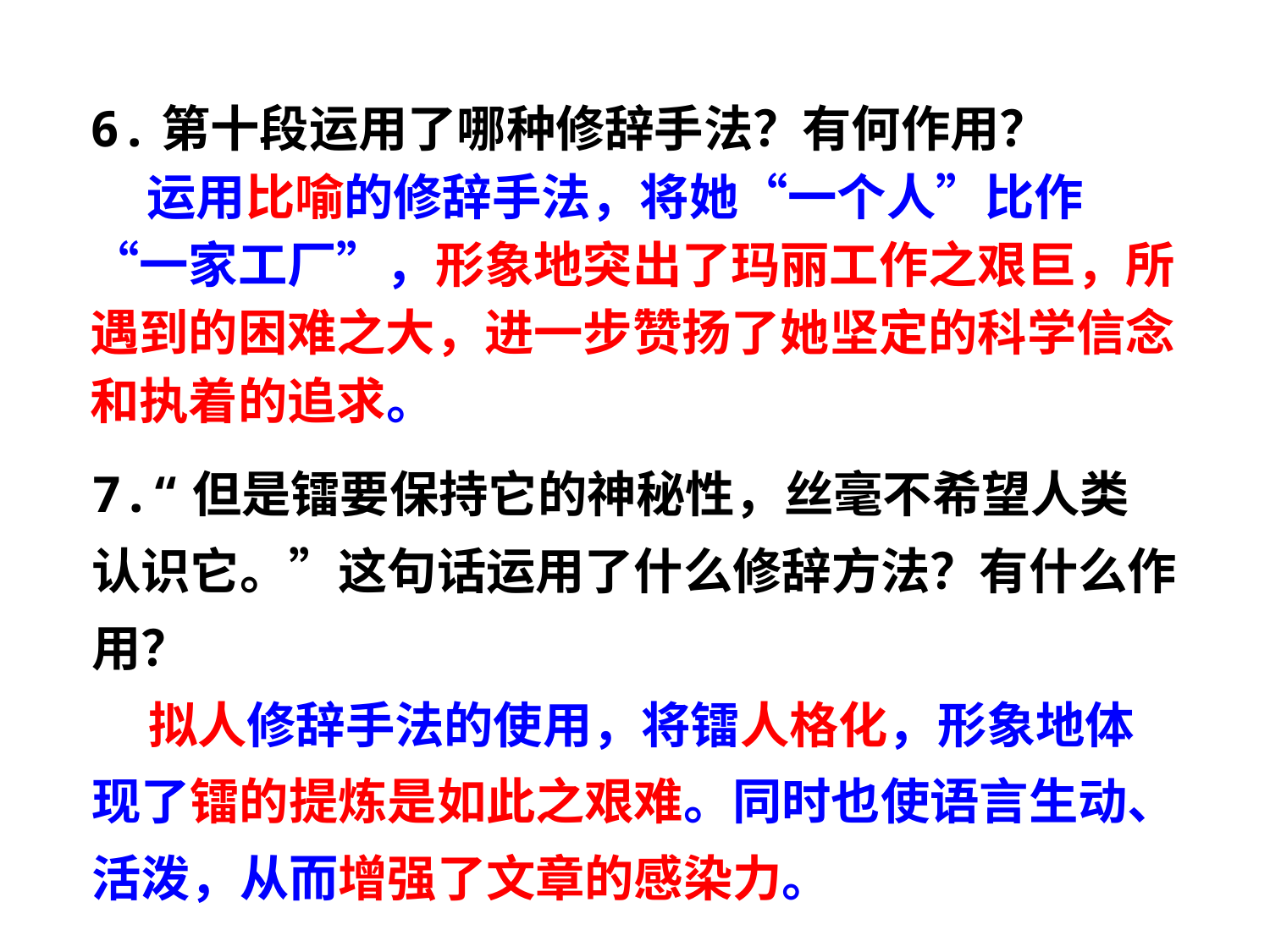

6.第十段运用了哪种修辞手法？有何作用？
    运用比喻的修辞手法，将她“一个人”比作“一家工厂”，形象地突出了玛丽工作之艰巨，所遇到的困难之大，进一步赞扬了她坚定的科学信念和执着的追求。
7.“但是镭要保持它的神秘性，丝毫不希望人类认识它。”这句话运用了什么修辞方法？有什么作用？
    拟人修辞手法的使用，将镭人格化，形象地体现了镭的提炼是如此之艰难。同时也使语言生动、活泼，从而增强了文章的感染力。